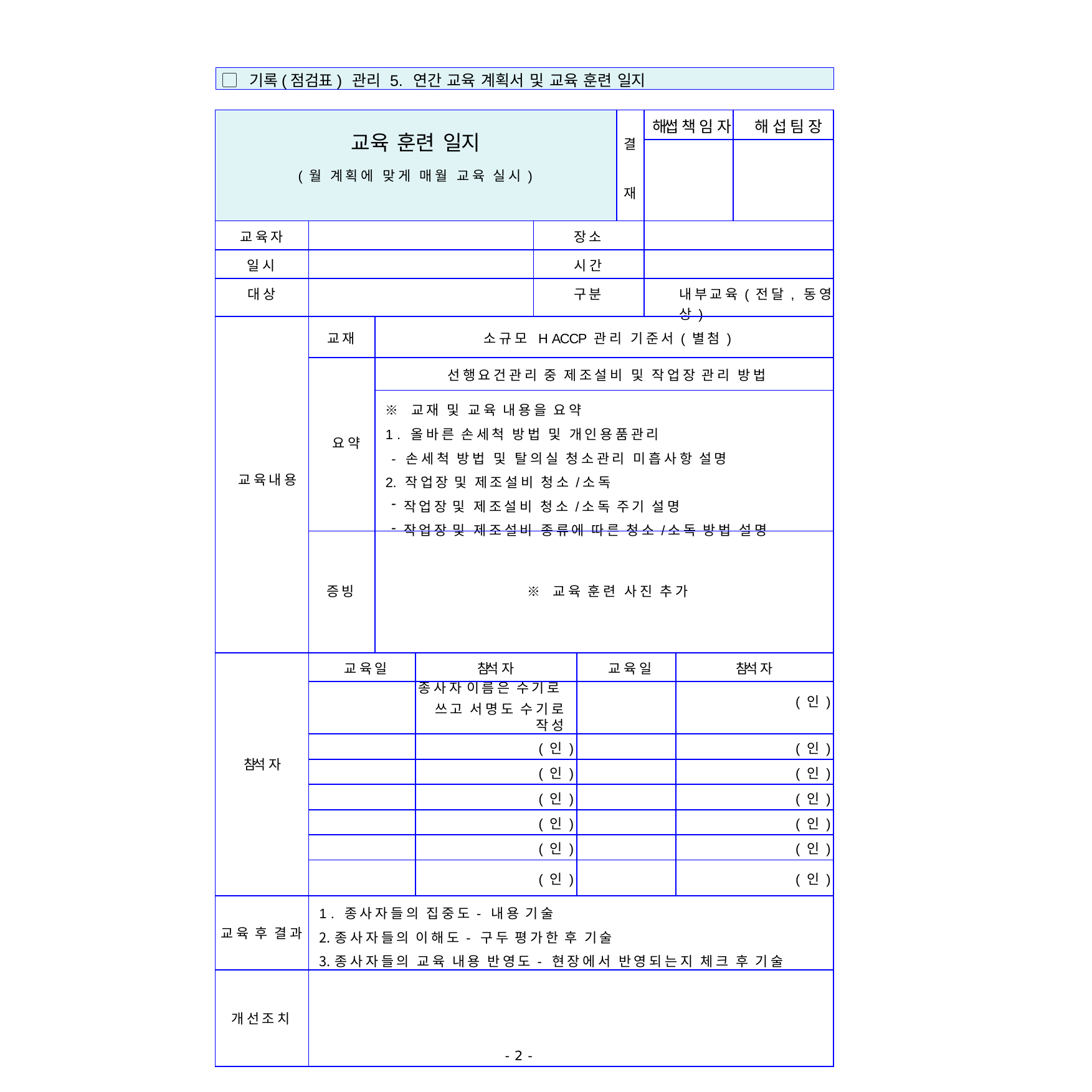

▢ 기록(점검표) 관리 5. 연간 교육 계획서 및 교육 훈련 일지
| 교육 훈련 일지 ( 월 계 획 에 맞 게 매 월 교 육 실 시 ) |  |  |  |  |  | 결 재 | 해썹 책 임 자 |  | 해 섭 팀 장 |
| --- | --- | --- | --- | --- | --- | --- | --- | --- | --- |
|  |  |  |  |  |  |  |  |  |  |
| 교 육 자 |  |  |  | 장 소 |  |  |  |  |  |
| 일 시 |  |  |  | 시 간 |  |  |  |  |  |
| 대 상 |  |  |  | 구 분 |  |  | 내 부 교 육 ( 전 달 , 동 영 상 ) |  |  |
| 교 육 내 용 | 교 재 | 소 규 모 H ACCP 관 리 기 준 서 ( 별 첨 ) |  |  |  |  |  |  |  |
|  | 요 약 | 선 행 요 건 관 리 중 제 조 설 비 및 작 업 장 관 리 방 법 |  |  |  |  |  |  |  |
|  |  | ※ 교 재 및 교 육 내 용 을 요 약 1 . 올 바 른 손 세 척 방 법 및 개 인 용 품 관 리 - 손 세 척 방 법 및 탈 의 실 청 소 관 리 미 흡 사 항 설 명 2. 작 업 장 및 제 조 설 비 청 소 /소 독 작 업 장 및 제 조 설 비 청 소 /소 독 주 기 설 명 작 업 장 및 제 조 설 비 종 류 에 따 른 청 소 /소 독 방 법 설 명 |  |  |  |  |  |  |  |
|  | 증 빙 | ※ 교 육 훈 련 사 진 추 가 |  |  |  |  |  |  |  |
| 참석 자 | 교 육 일 |  | 참석 자 |  | 교 육 일 |  |  | 참석 자 |  |
|  |  |  | 종 사 자 이 름 은 수 기 로 쓰 고 서 명 도 수 기 로 작 성 |  |  |  |  | ( 인 ) |  |
|  |  |  | ( 인 ) |  |  |  |  | ( 인 ) |  |
|  |  |  | ( 인 ) |  |  |  |  | ( 인 ) |  |
|  |  |  | ( 인 ) |  |  |  |  | ( 인 ) |  |
|  |  |  | ( 인 ) |  |  |  |  | ( 인 ) |  |
|  |  |  | ( 인 ) |  |  |  |  | ( 인 ) |  |
|  |  |  | ( 인 ) |  |  |  |  | ( 인 ) |  |
| 교 육 후 결 과 | 1 . 종 사 자 들 의 집 중 도 - 내 용 기 술 종 사 자 들 의 이 해 도 - 구 두 평 가 한 후 기 술 종 사 자 들 의 교 육 내 용 반 영 도 - 현 장 에 서 반 영 되 는 지 체 크 후 기 술 |  |  |  |  |  |  |  |  |
| 개 선 조 치 |  |  |  |  |  |  |  |  |  |
- 2 -